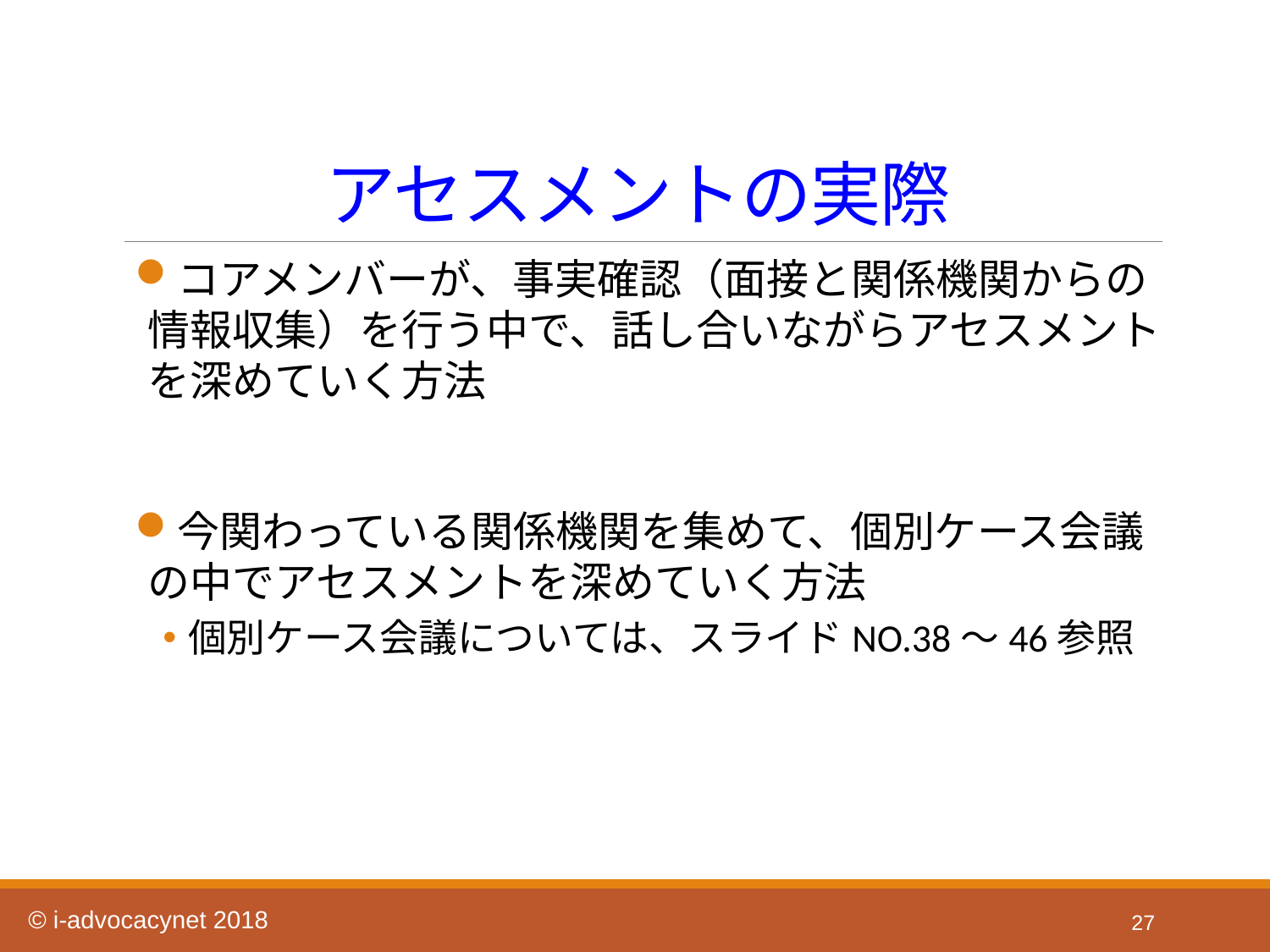

# アセスメントの実際
コアメンバーが、事実確認（面接と関係機関からの情報収集）を行う中で、話し合いながらアセスメントを深めていく方法

今関わっている関係機関を集めて、個別ケース会議の中でアセスメントを深めていく方法
個別ケース会議については、スライドNO.38～46参照
27